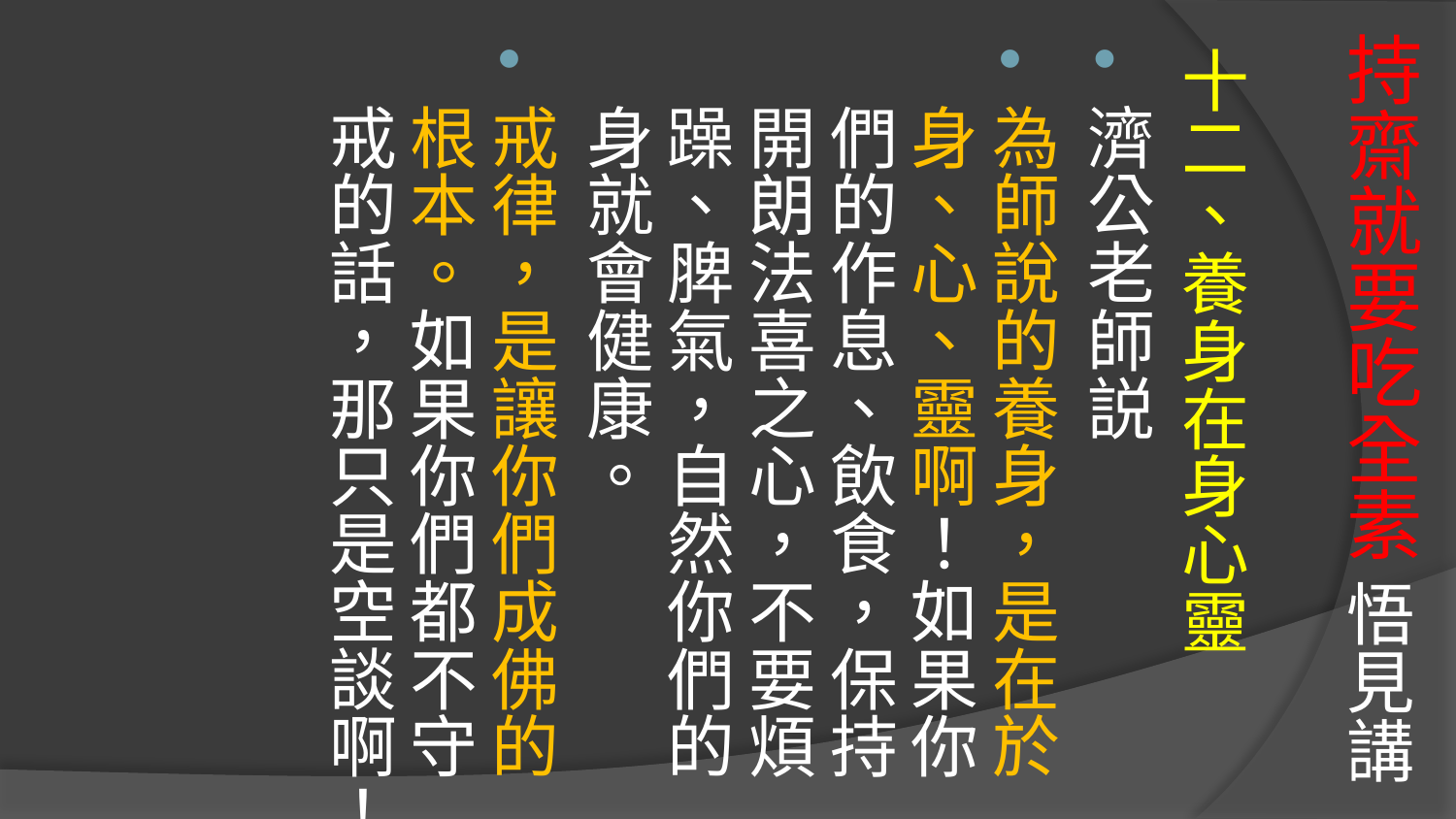

# 持齋就要吃全素 悟見講
十二、養身在身心靈
濟公老師説
為師說的養身，是在於身、心、靈啊！如果你們的作息、飲食，保持開朗法喜之心，不要煩躁、脾氣，自然你們的身就會健康。
戒律，是讓你們成佛的根本。如果你們都不守戒的話，那只是空談啊！